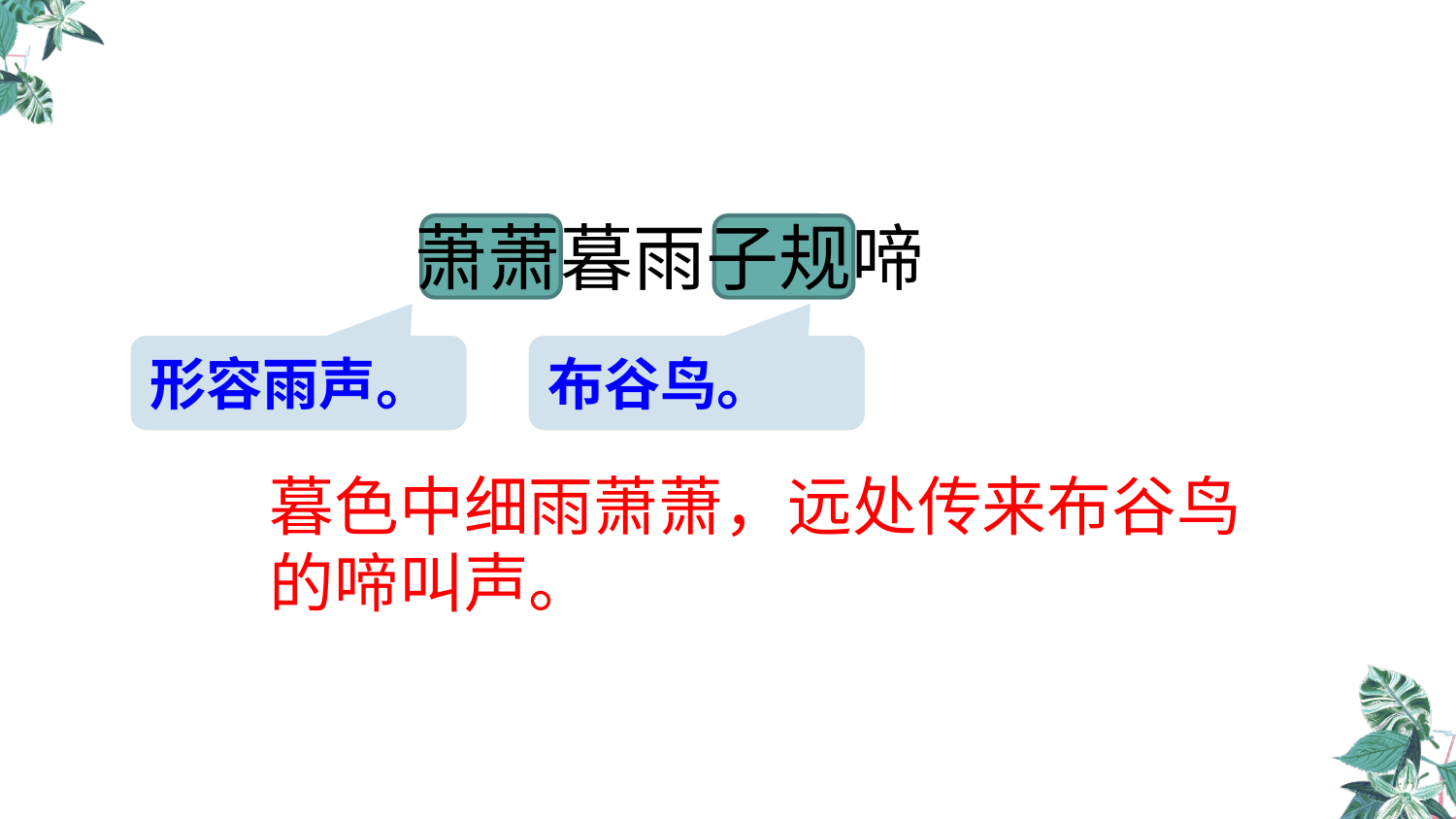

萧萧暮雨子规啼

形容雨声。
布谷鸟。
暮色中细雨萧萧，远处传来布谷鸟的啼叫声。